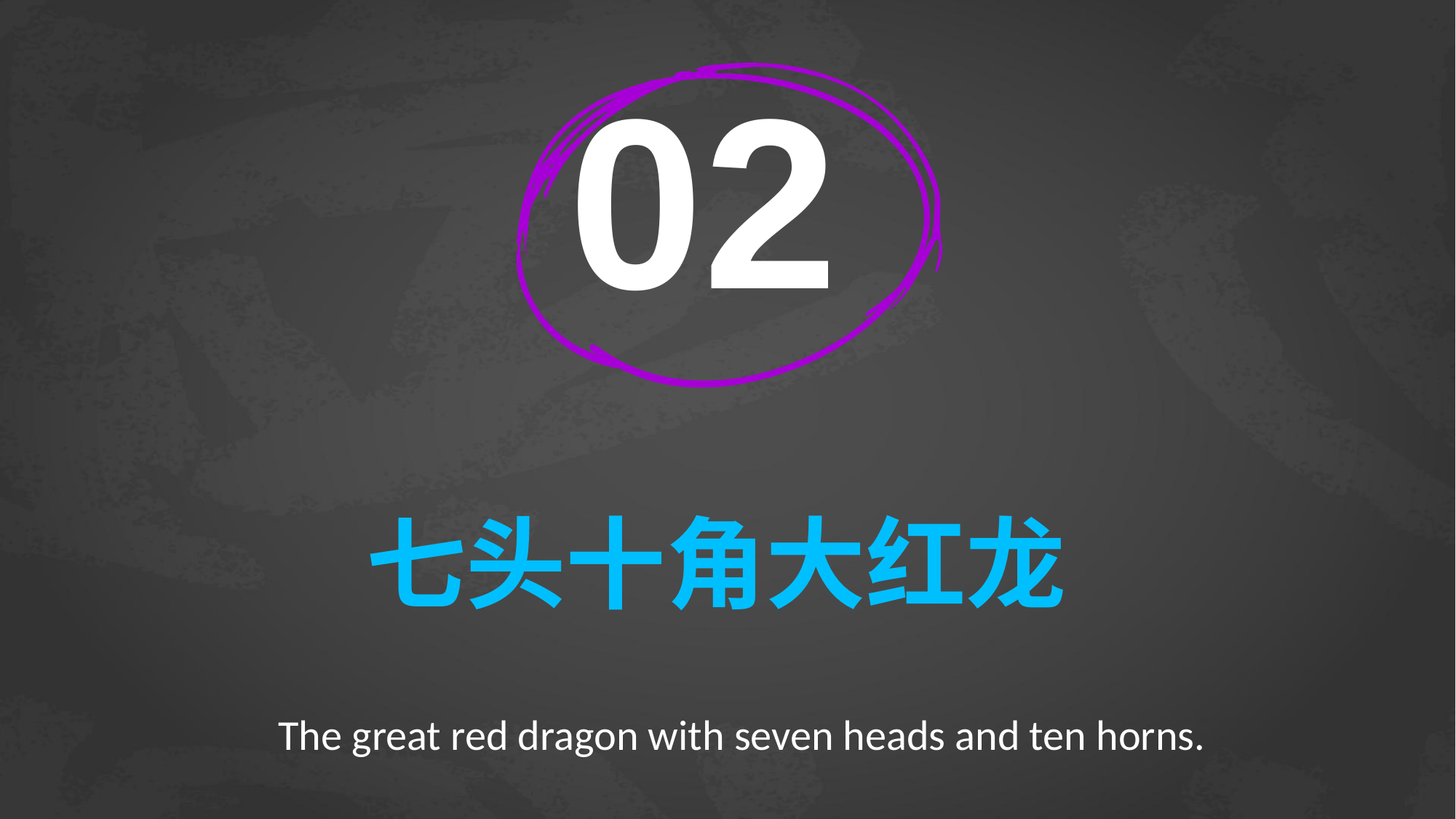

02
# 七头十角大红龙
The great red dragon with seven heads and ten horns.